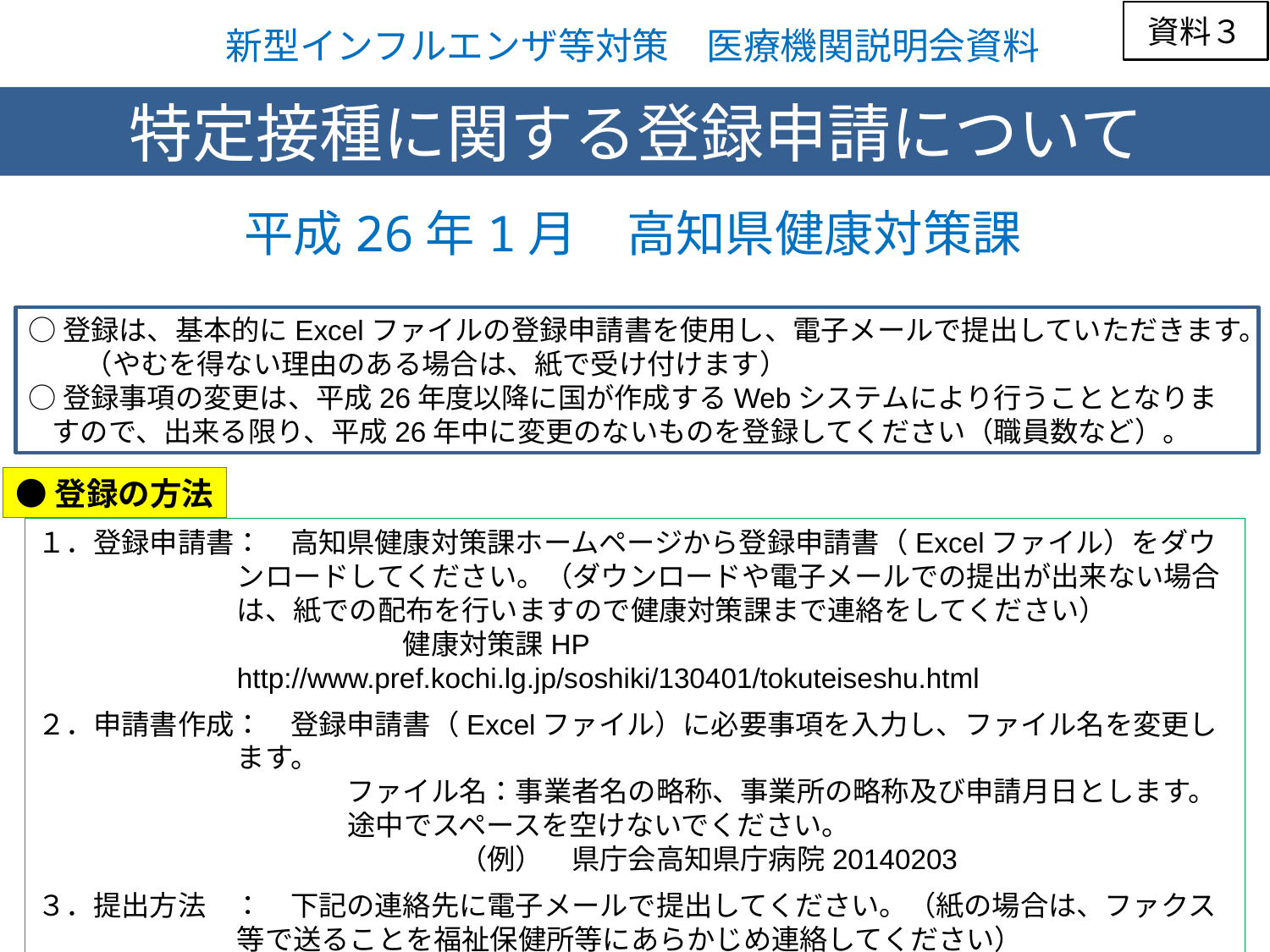

資料３
新型インフルエンザ等対策　医療機関説明会資料
特定接種に関する登録申請について
平成26年1月　高知県健康対策課
○登録は、基本的にExcelファイルの登録申請書を使用し、電子メールで提出していただきます。
　　（やむを得ない理由のある場合は、紙で受け付けます）
○登録事項の変更は、平成26年度以降に国が作成するWebシステムにより行うこととなりますので、出来る限り、平成26年中に変更のないものを登録してください（職員数など）。
●登録の方法
１．登録申請書：　高知県健康対策課ホームページから登録申請書（Excelファイル）をダウンロードしてください。（ダウンロードや電子メールでの提出が出来ない場合は、紙での配布を行いますので健康対策課まで連絡をしてください）
　　　　　　　　　　　　　健康対策課HP　　 http://www.pref.kochi.lg.jp/soshiki/130401/tokuteiseshu.html

２．申請書作成：　登録申請書（Excelファイル）に必要事項を入力し、ファイル名を変更します。
　　　　　　　　　　　ファイル名：事業者名の略称、事業所の略称及び申請月日とします。途中でスペースを空けないでください。
　　　　　　　　　　　　　　　（例）　県庁会高知県庁病院20140203

３．提出方法　：　下記の連絡先に電子メールで提出してください。（紙の場合は、ファクス等で送ることを福祉保健所等にあらかじめ連絡してください）

４．提出期日　：　平成２６年３月１０日（月）　必着